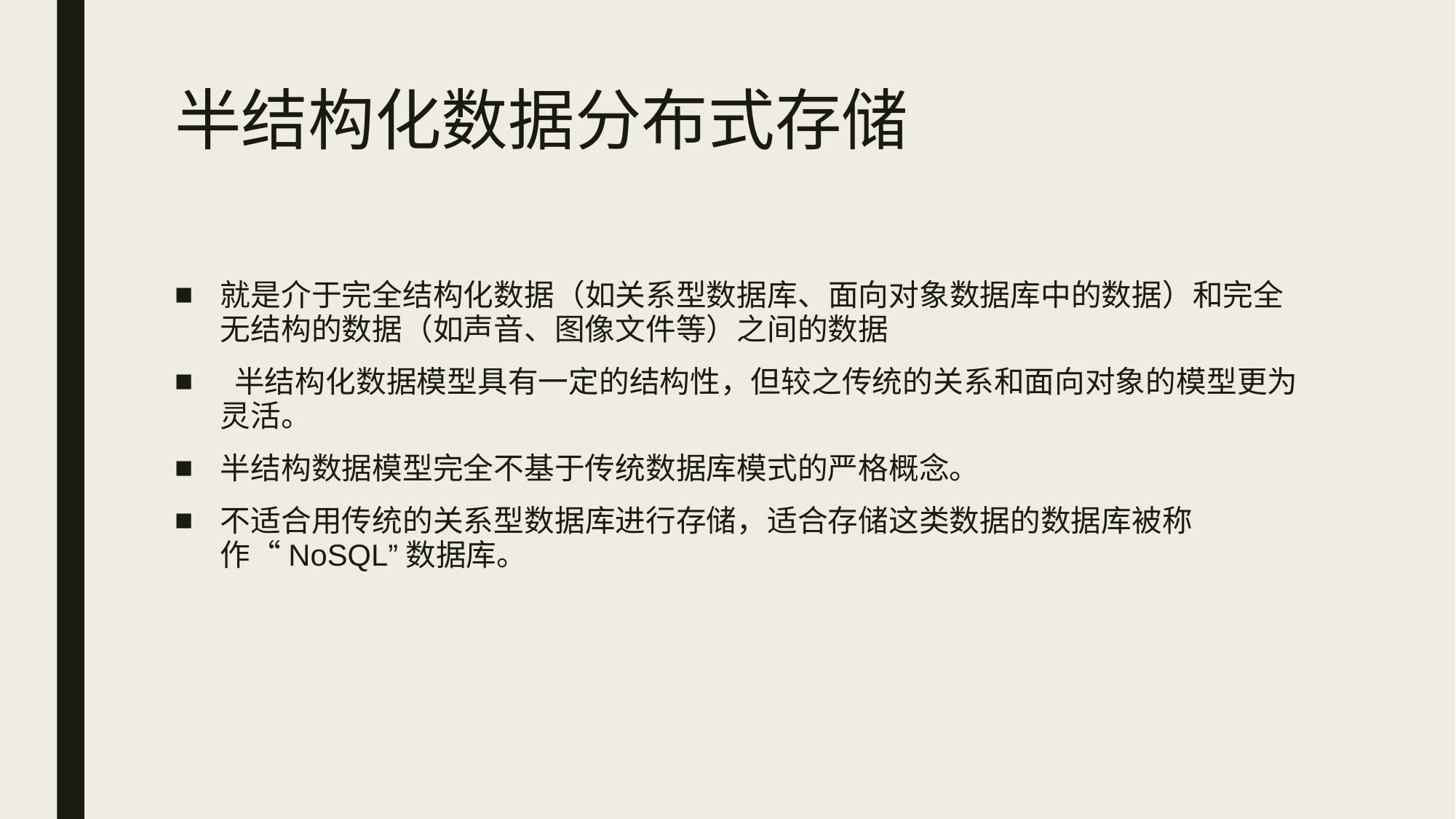

# 半结构化数据分布式存储
就是介于完全结构化数据（如关系型数据库、面向对象数据库中的数据）和完全无结构的数据（如声音、图像文件等）之间的数据
 半结构化数据模型具有一定的结构性，但较之传统的关系和面向对象的模型更为灵活。
半结构数据模型完全不基于传统数据库模式的严格概念。
不适合用传统的关系型数据库进行存储，适合存储这类数据的数据库被称作“NoSQL”数据库。